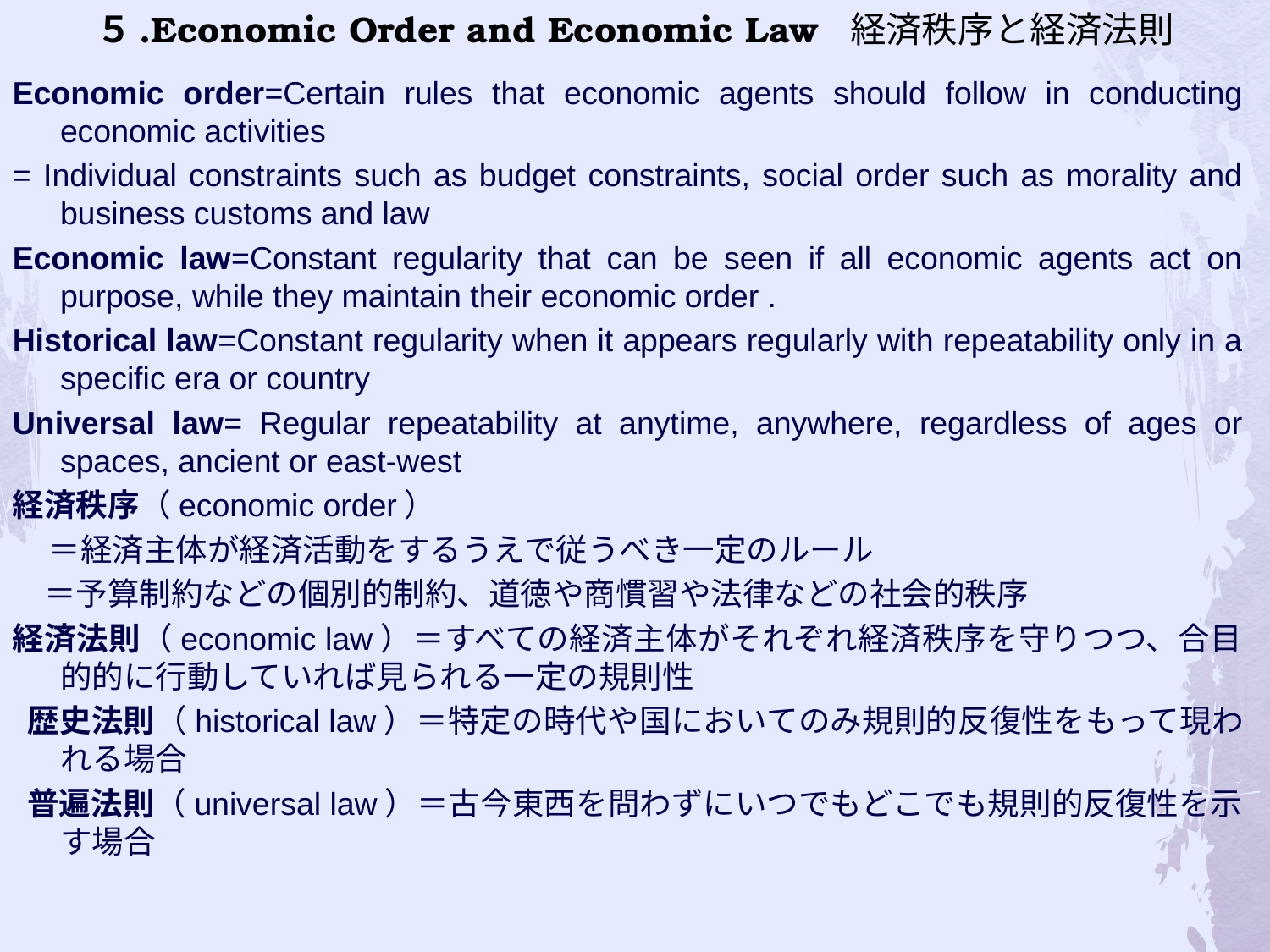

# ５.Economic Order and Economic Law  経済秩序と経済法則
Economic order=Certain rules that economic agents should follow in conducting economic activities
= Individual constraints such as budget constraints, social order such as morality and business customs and law
Economic law=Constant regularity that can be seen if all economic agents act on purpose, while they maintain their economic order .
Historical law=Constant regularity when it appears regularly with repeatability only in a specific era or country
Universal law= Regular repeatability at anytime, anywhere, regardless of ages or spaces, ancient or east-west
経済秩序（economic order）
    ＝経済主体が経済活動をするうえで従うべき一定のルール
　＝予算制約などの個別的制約、道徳や商慣習や法律などの社会的秩序
経済法則（economic law）＝すべての経済主体がそれぞれ経済秩序を守りつつ、合目的的に行動していれば見られる一定の規則性
 歴史法則（historical law）＝特定の時代や国においてのみ規則的反復性をもって現われる場合
 普遍法則（universal law）＝古今東西を問わずにいつでもどこでも規則的反復性を示す場合